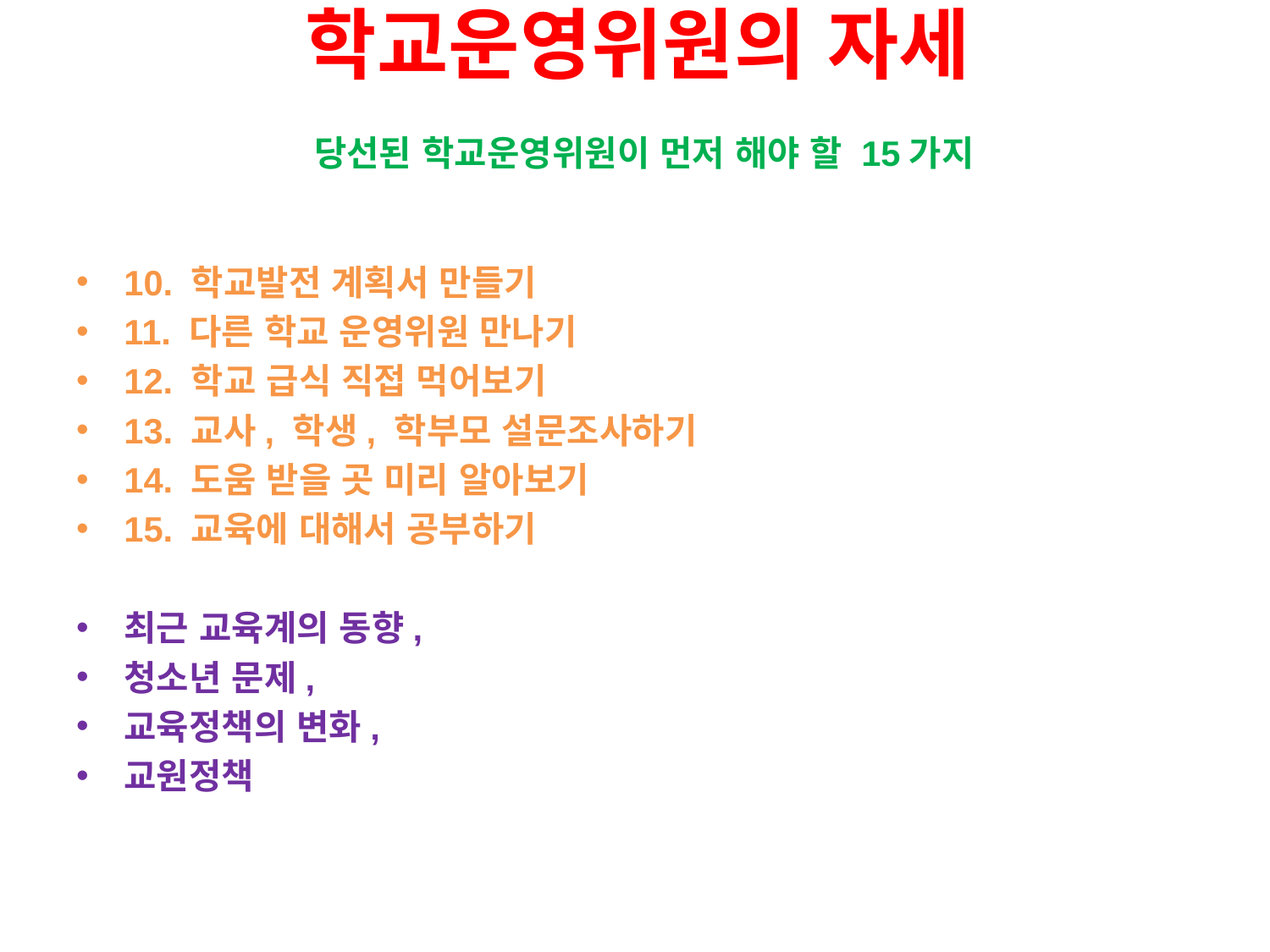

# 학교운영위원의 자세 당선된 학교운영위원이 먼저 해야 할 15가지
10. 학교발전 계획서 만들기
11. 다른 학교 운영위원 만나기
12. 학교 급식 직접 먹어보기
13. 교사, 학생, 학부모 설문조사하기
14. 도움 받을 곳 미리 알아보기
15. 교육에 대해서 공부하기

최근 교육계의 동향,
청소년 문제,
교육정책의 변화,
교원정책